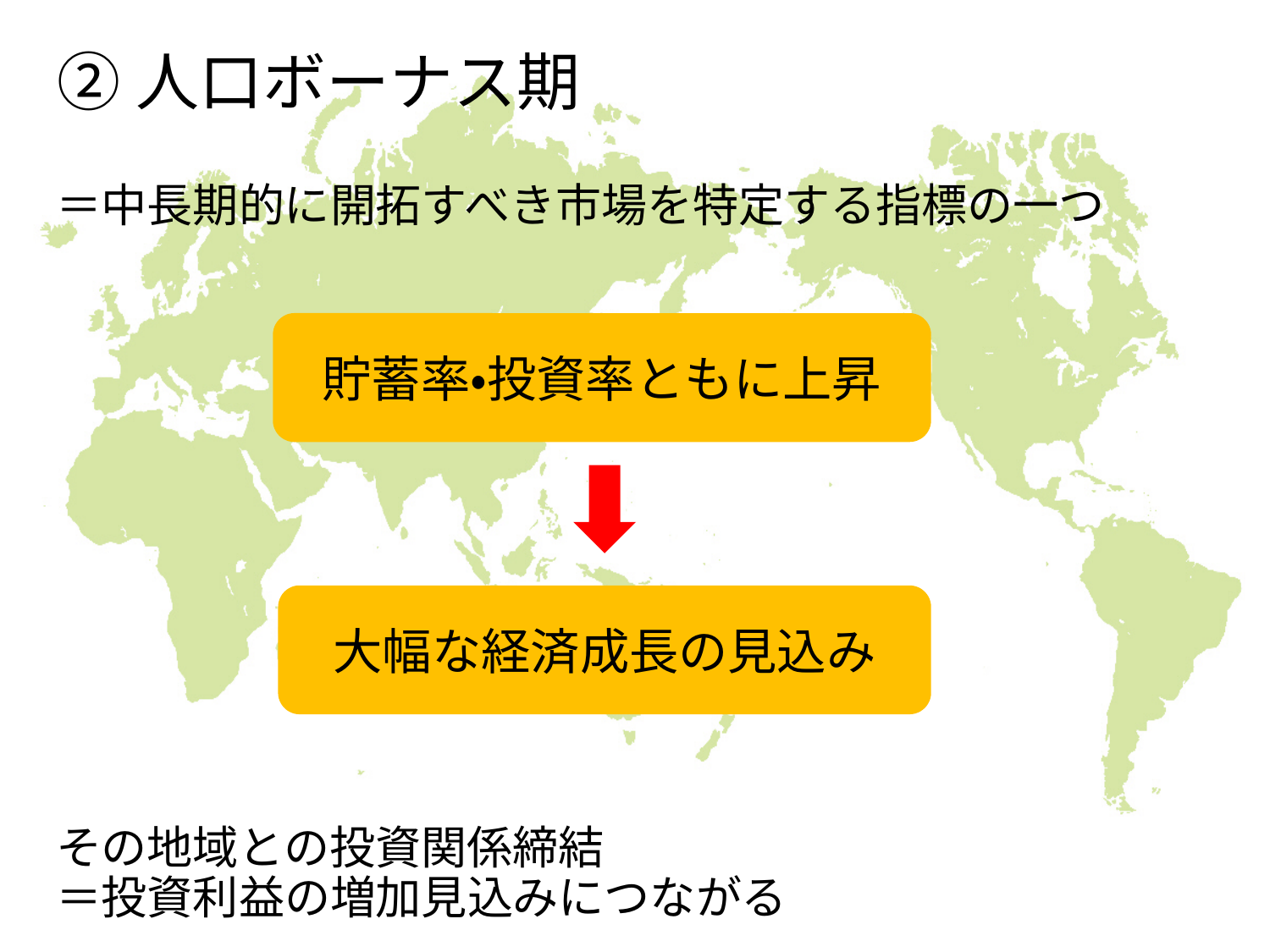

# ②人口ボーナス期
＝中長期的に開拓すべき市場を特定する指標の一つ

その地域との投資関係締結
＝投資利益の増加見込みにつながる

貯蓄率・投資率ともに上昇

大幅な経済成長の見込み